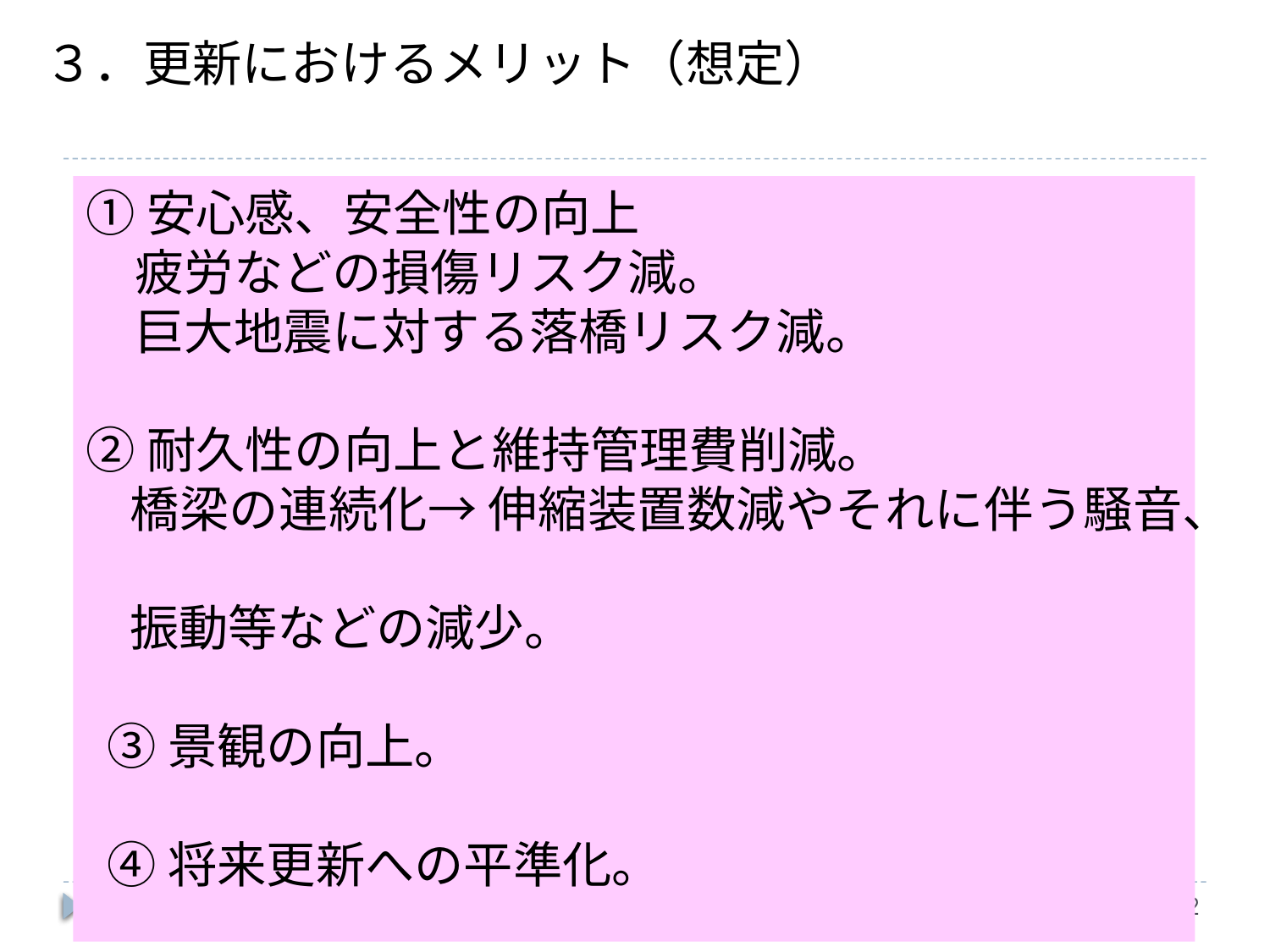

# ３．更新におけるメリット（想定）
①安心感、安全性の向上
　疲労などの損傷リスク減。
　巨大地震に対する落橋リスク減。

②耐久性の向上と維持管理費削減。
 橋梁の連続化→ 伸縮装置数減やそれに伴う騒音、
 振動等などの減少。

③景観の向上。

④将来更新への平準化。

16
資料1-2